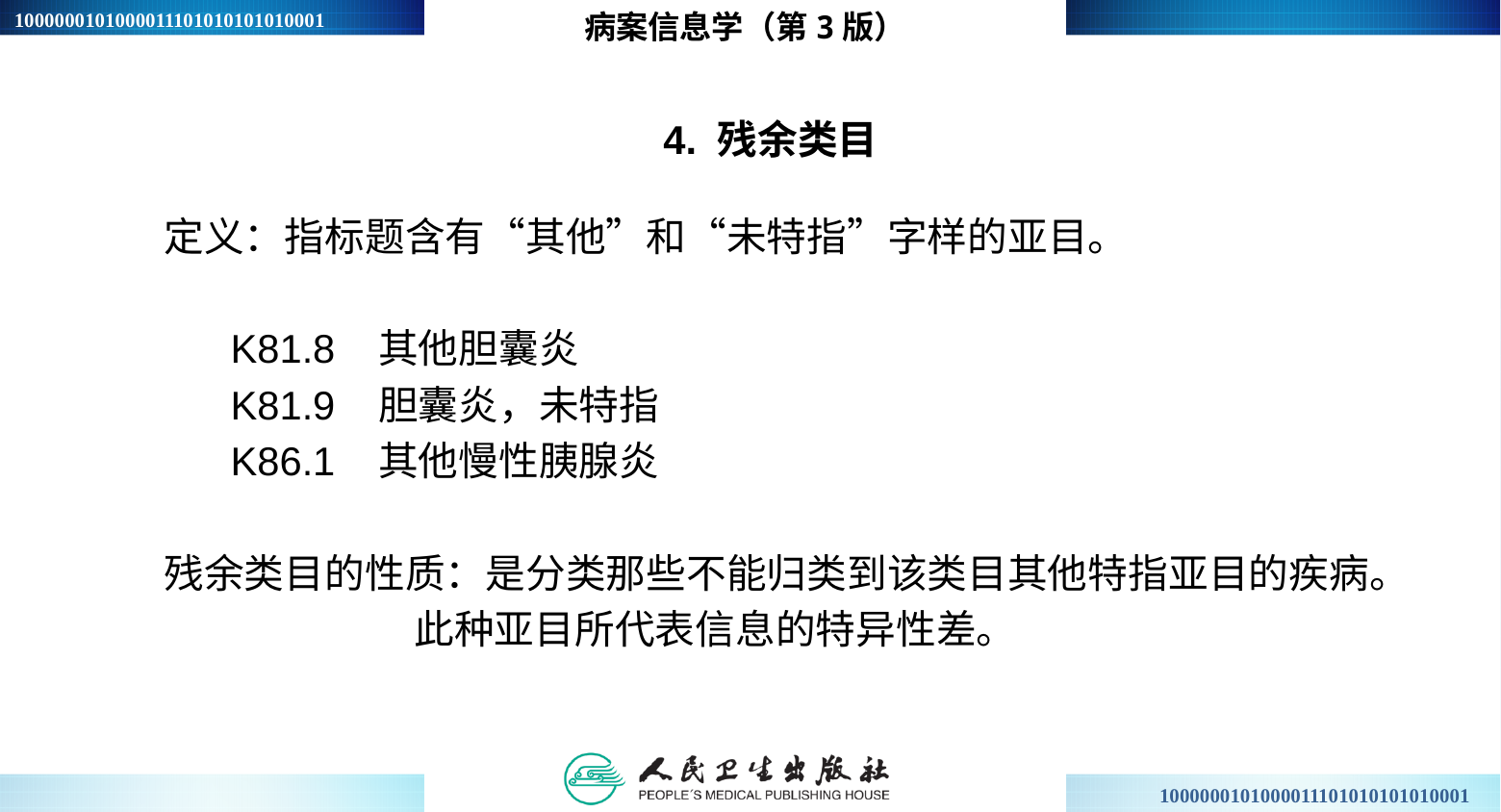

病案信息学（第3版）
# 4. 残余类目
定义：指标题含有“其他”和“未特指”字样的亚目。

      K81.8   其他胆囊炎
      K81.9   胆囊炎，未特指
      K86.1   其他慢性胰腺炎

残余类目的性质：是分类那些不能归类到该类目其他特指亚目的疾病。
                           此种亚目所代表信息的特异性差。